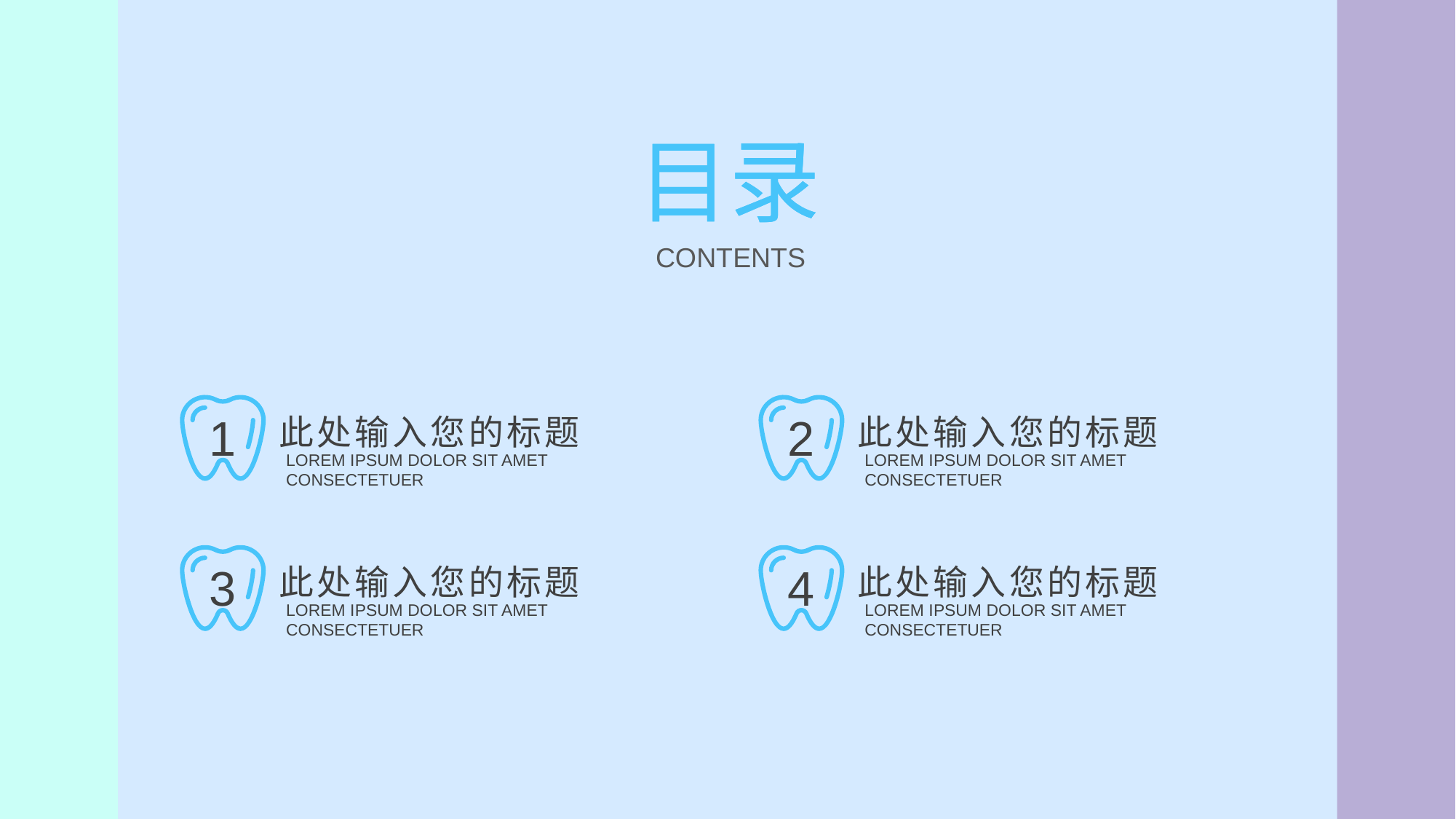

目录
目录
CONTENTS

此处输入您的标题
此处输入您的标题
1
2
LOREM IPSUM DOLOR SIT AMET CONSECTETUER
LOREM IPSUM DOLOR SIT AMET CONSECTETUER

此处输入您的标题
此处输入您的标题
3
4
LOREM IPSUM DOLOR SIT AMET CONSECTETUER
LOREM IPSUM DOLOR SIT AMET CONSECTETUER